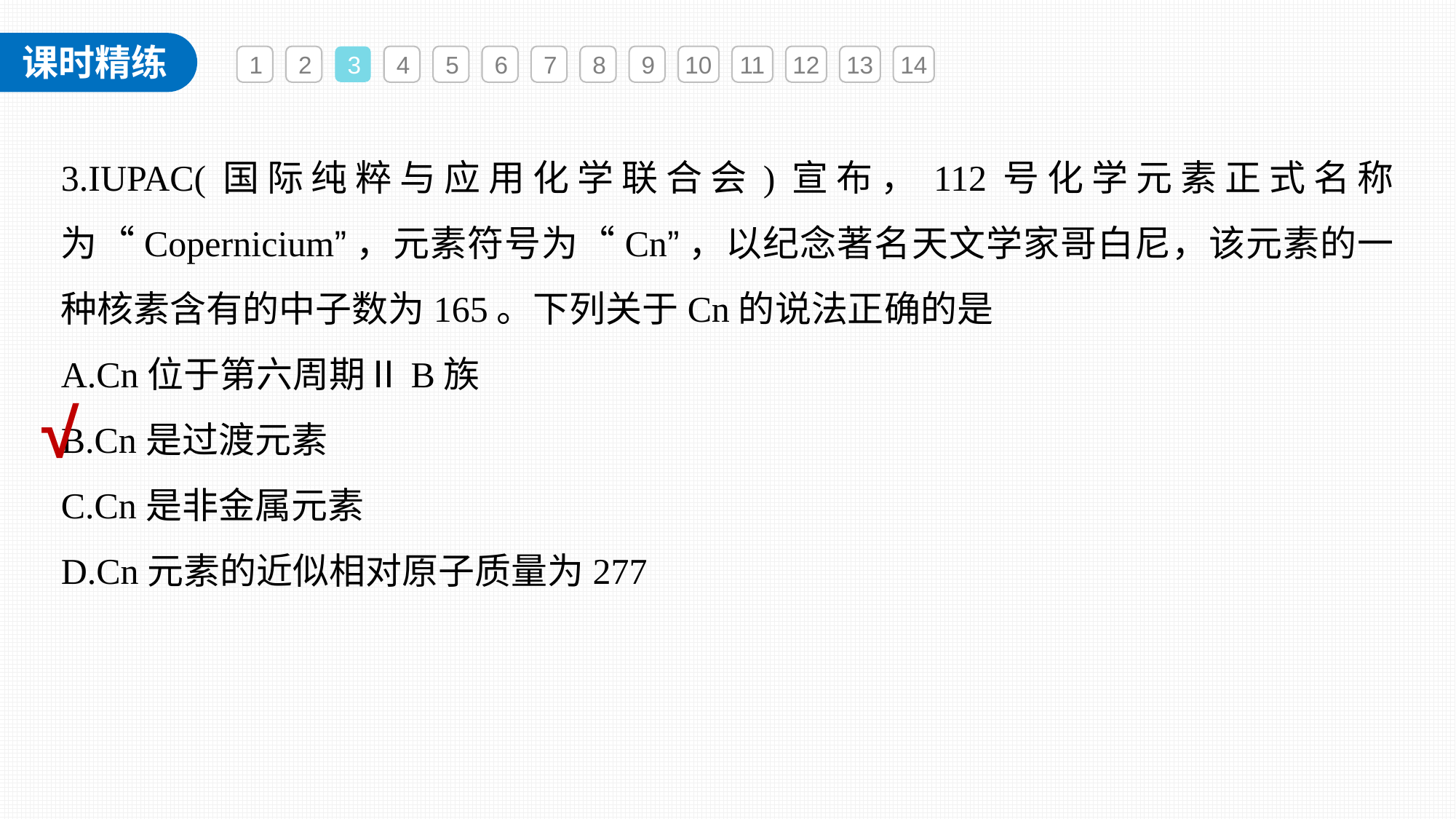

1
2
3
4
5
6
7
8
9
10
11
12
13
14
3.IUPAC(国际纯粹与应用化学联合会)宣布，112号化学元素正式名称为“Copernicium”，元素符号为“Cn”，以纪念著名天文学家哥白尼，该元素的一种核素含有的中子数为165。下列关于Cn的说法正确的是
A.Cn位于第六周期ⅡB族
B.Cn是过渡元素
C.Cn是非金属元素
D.Cn元素的近似相对原子质量为277
√